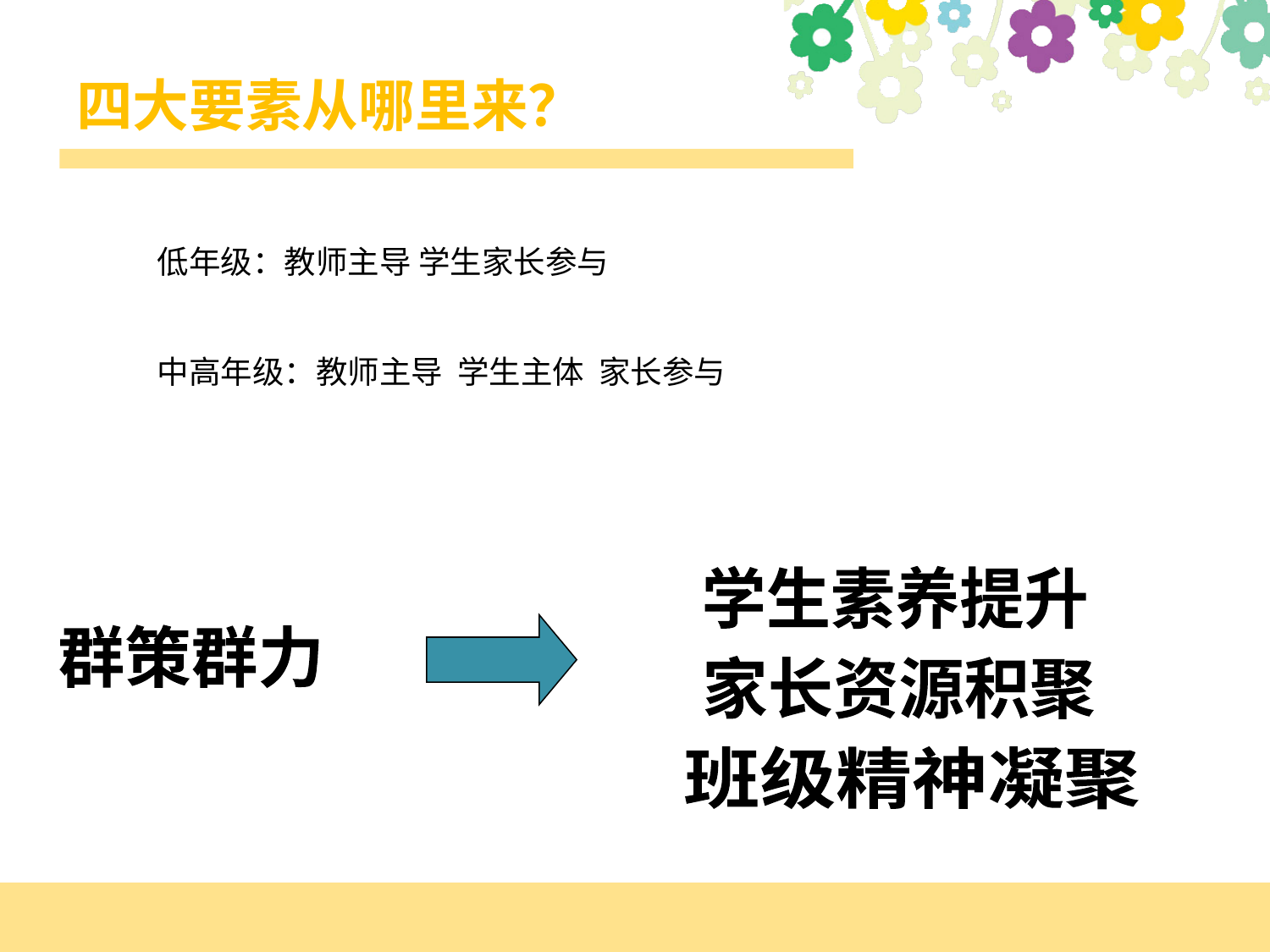

# 四大要素从哪里来？
低年级：教师主导 学生家长参与
中高年级：教师主导  学生主体  家长参与
学生素养提升

群策群力
家长资源积聚
班级精神凝聚